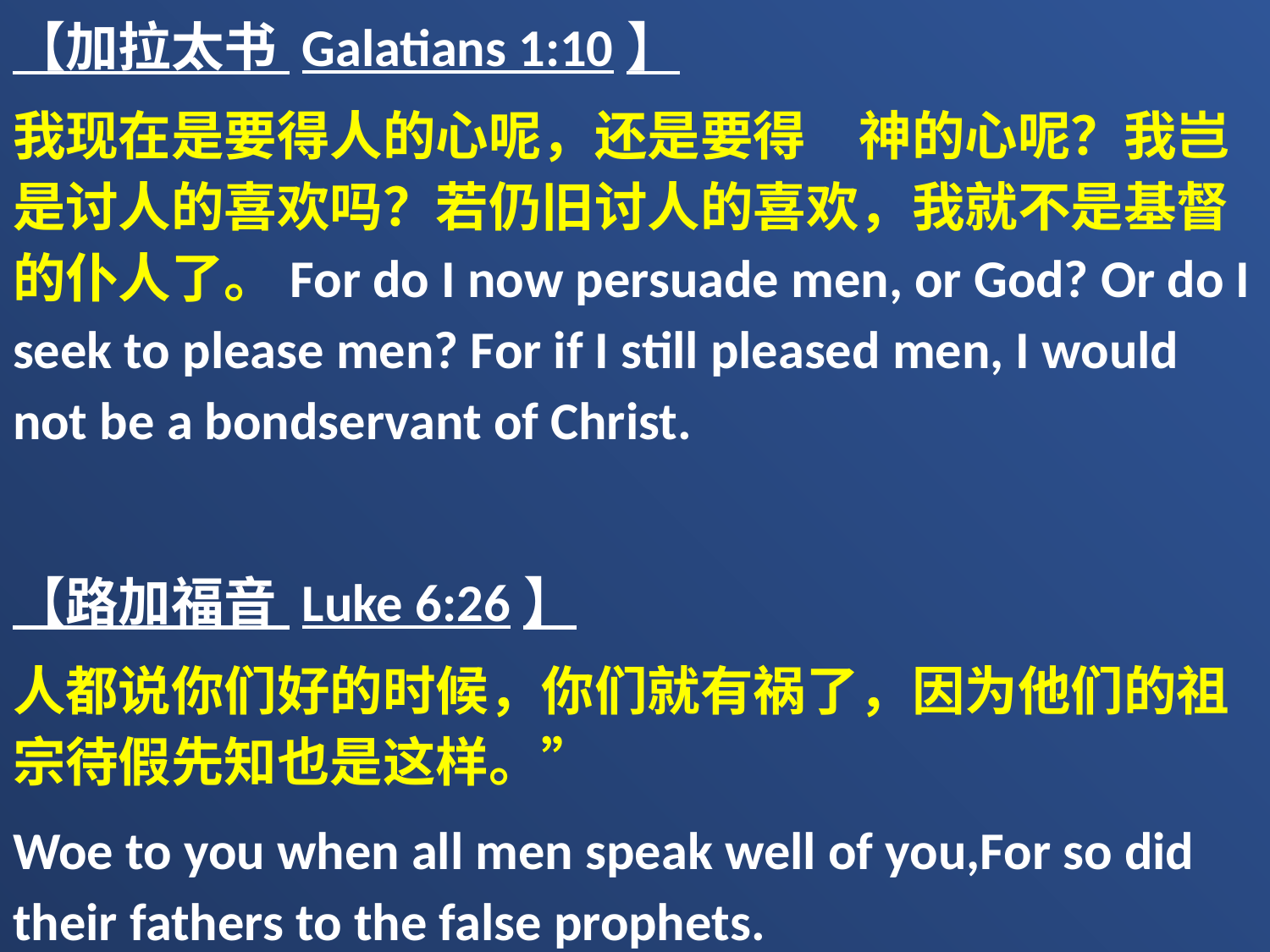

【加拉太书 Galatians 1:10】
我现在是要得人的心呢，还是要得　神的心呢？我岂是讨人的喜欢吗？若仍旧讨人的喜欢，我就不是基督的仆人了。For do I now persuade men, or God? Or do I seek to please men? For if I still pleased men, I would not be a bondservant of Christ.

【路加福音 Luke 6:26】
人都说你们好的时候，你们就有祸了，因为他们的祖宗待假先知也是这样。”
Woe to you when all men speak well of you,For so did their fathers to the false prophets.